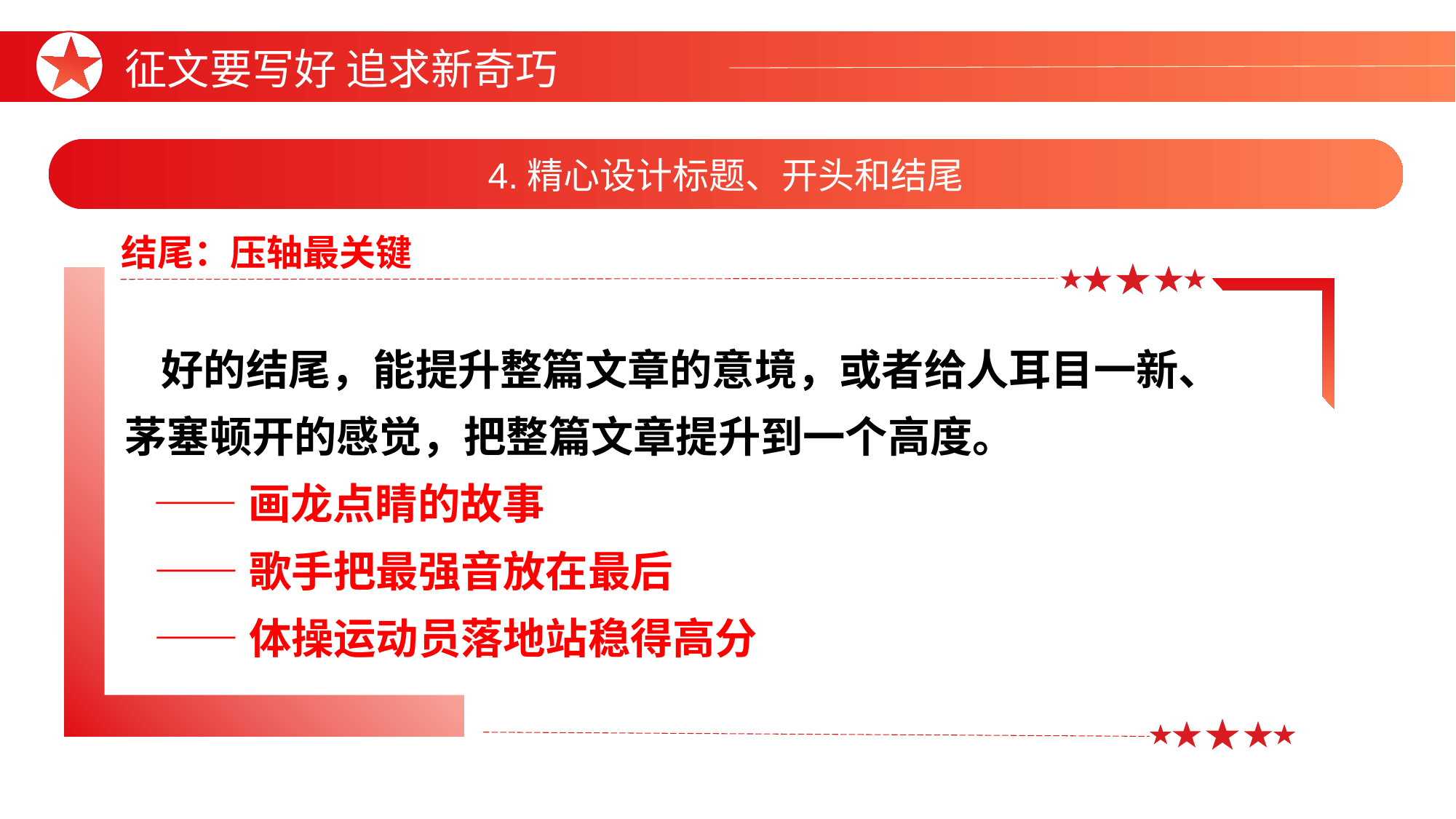

征文要写好 追求新奇巧
4.精心设计标题、开头和结尾

结尾：压轴最关键

   好的结尾，能提升整篇文章的意境，或者给人耳目一新、
茅塞顿开的感觉，把整篇文章提升到一个高度。
   ——画龙点睛的故事
   ——歌手把最强音放在最后
   ——体操运动员落地站稳得高分